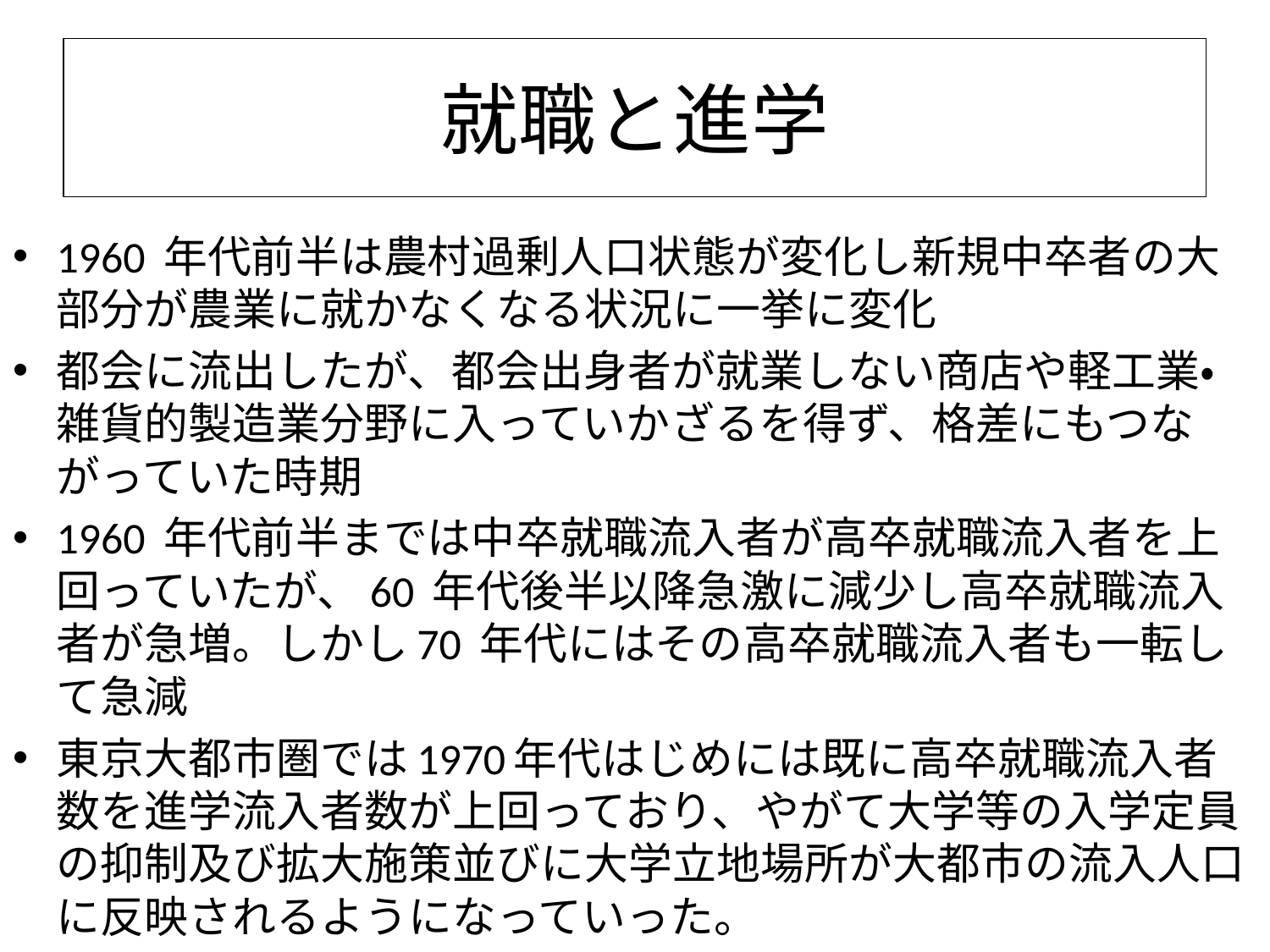

# 就職と進学
1960 年代前半は農村過剰人口状態が変化し新規中卒者の大部分が農業に就かなくなる状況に一挙に変化
都会に流出したが、都会出身者が就業しない商店や軽工業・雑貨的製造業分野に入っていかざるを得ず、格差にもつながっていた時期
1960 年代前半までは中卒就職流入者が高卒就職流入者を上回っていたが、60 年代後半以降急激に減少し高卒就職流入者が急増。しかし70 年代にはその高卒就職流入者も一転して急減
東京大都市圏では1970年代はじめには既に高卒就職流入者数を進学流入者数が上回っており、やがて大学等の入学定員の抑制及び拡大施策並びに大学立地場所が大都市の流入人口に反映されるようになっていった。